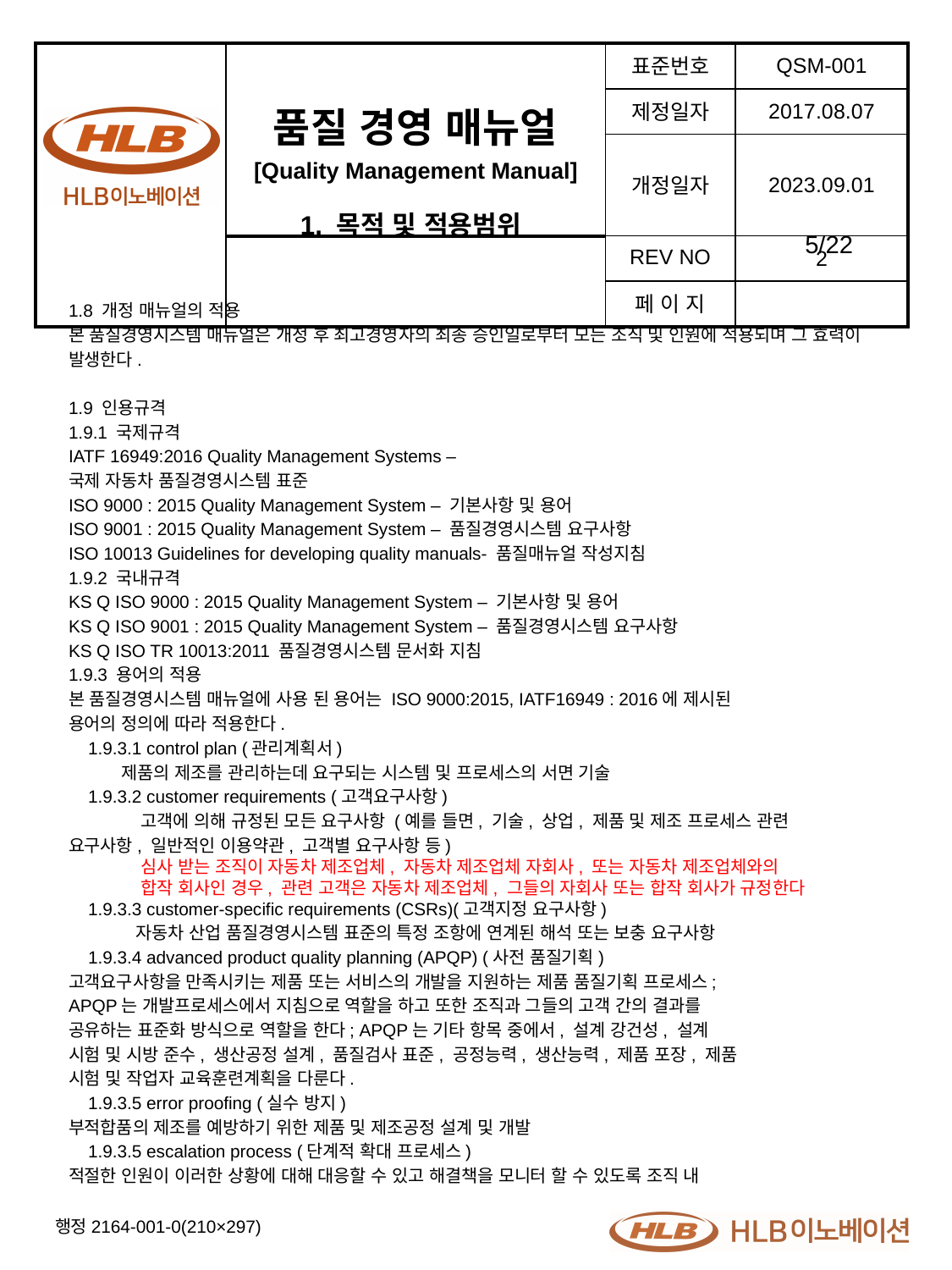

1. 목적 및 적용범위
5/22

1.8 개정 매뉴얼의 적용
본 품질경영시스템 매뉴얼은 개정 후 최고경영자의 최종 승인일로부터 모든 조직 및 인원에 적용되며 그 효력이 발생한다.

1.9 인용규격
1.9.1 국제규격
IATF 16949:2016 Quality Management Systems –
국제 자동차 품질경영시스템 표준
ISO 9000 : 2015 Quality Management System – 기본사항 및 용어
ISO 9001 : 2015 Quality Management System – 품질경영시스템 요구사항
ISO 10013 Guidelines for developing quality manuals- 품질매뉴얼 작성지침
1.9.2 국내규격
KS Q ISO 9000 : 2015 Quality Management System – 기본사항 및 용어
KS Q ISO 9001 : 2015 Quality Management System – 품질경영시스템 요구사항
KS Q ISO TR 10013:2011 품질경영시스템 문서화 지침
1.9.3 용어의 적용
본 품질경영시스템 매뉴얼에 사용 된 용어는 ISO 9000:2015, IATF16949 : 2016에 제시된
용어의 정의에 따라 적용한다.
    1.9.3.1 control plan (관리계획서)
          제품의 제조를 관리하는데 요구되는 시스템 및 프로세스의 서면 기술
    1.9.3.2 customer requirements (고객요구사항)
              고객에 의해 규정된 모든 요구사항 (예를 들면, 기술, 상업, 제품 및 제조 프로세스 관련
요구사항, 일반적인 이용약관, 고객별 요구사항 등)
              심사 받는 조직이 자동차 제조업체, 자동차 제조업체 자회사, 또는 자동차 제조업체와의
              합작 회사인 경우, 관련 고객은 자동차 제조업체, 그들의 자회사 또는 합작 회사가 규정한다
    1.9.3.3 customer-specific requirements (CSRs)(고객지정 요구사항)
             자동차 산업 품질경영시스템 표준의 특정 조항에 연계된 해석 또는 보충 요구사항
    1.9.3.4 advanced product quality planning (APQP) (사전 품질기획)
고객요구사항을 만족시키는 제품 또는 서비스의 개발을 지원하는 제품 품질기획 프로세스;
APQP는 개발프로세스에서 지침으로 역할을 하고 또한 조직과 그들의 고객 간의 결과를
공유하는 표준화 방식으로 역할을 한다; APQP는 기타 항목 중에서, 설계 강건성, 설계
시험 및 시방 준수, 생산공정 설계, 품질검사 표준, 공정능력, 생산능력, 제품 포장, 제품
시험 및 작업자 교육훈련계획을 다룬다.
    1.9.3.5 error proofing (실수 방지)
부적합품의 제조를 예방하기 위한 제품 및 제조공정 설계 및 개발
    1.9.3.5 escalation process (단계적 확대 프로세스)
적절한 인원이 이러한 상황에 대해 대응할 수 있고 해결책을 모니터 할 수 있도록 조직 내

행정2164-001-0(210×297)